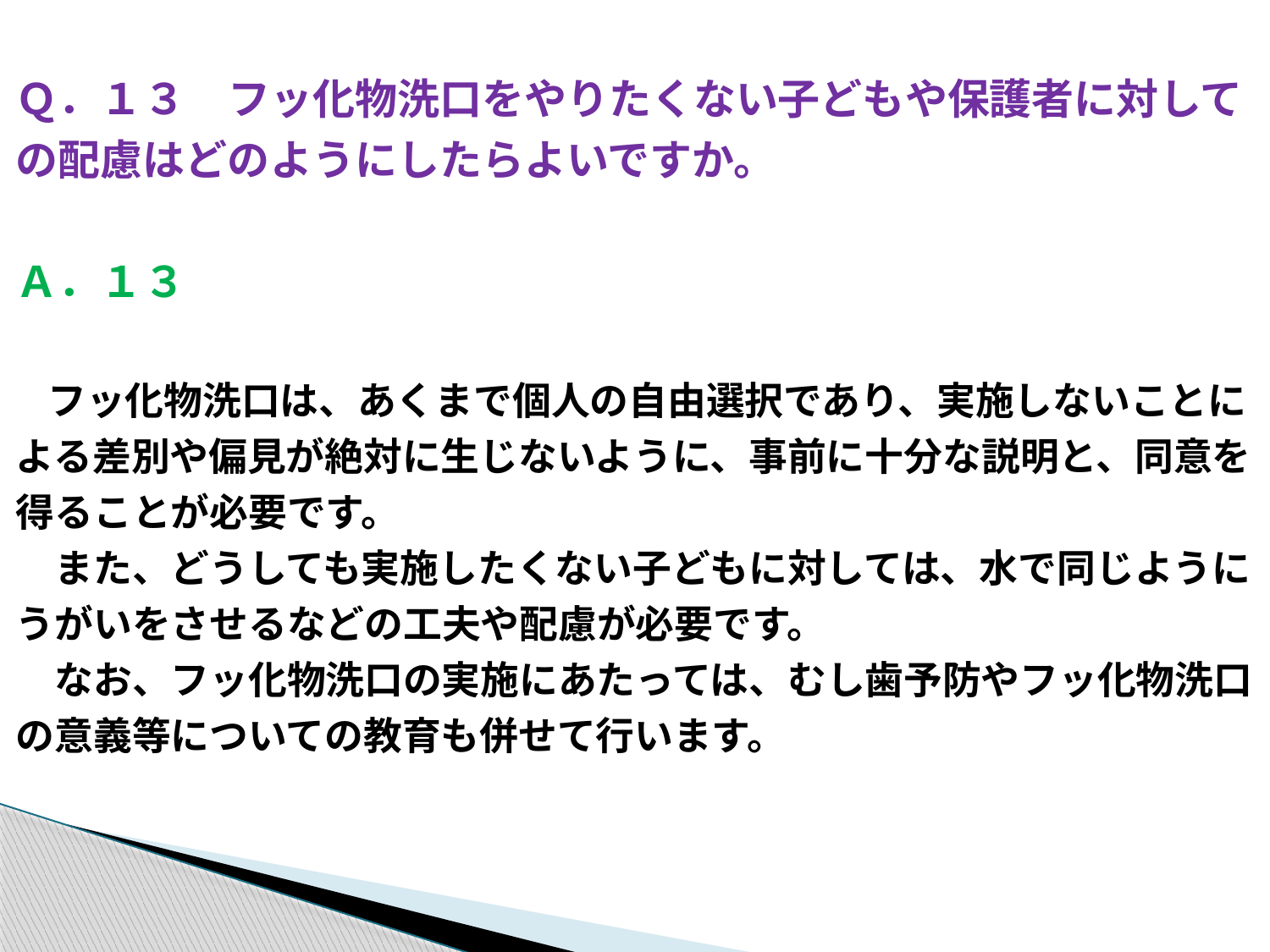

Ｑ．１３　フッ化物洗口をやりたくない子どもや保護者に対しての配慮はどのようにしたらよいですか。

Ａ．１３

　フッ化物洗口は、あくまで個人の自由選択であり、実施しないことによる差別や偏見が絶対に生じないように、事前に十分な説明と、同意を得ることが必要です。
　また、どうしても実施したくない子どもに対しては、水で同じようにうがいをさせるなどの工夫や配慮が必要です。
　なお、フッ化物洗口の実施にあたっては、むし歯予防やフッ化物洗口の意義等についての教育も併せて行います。